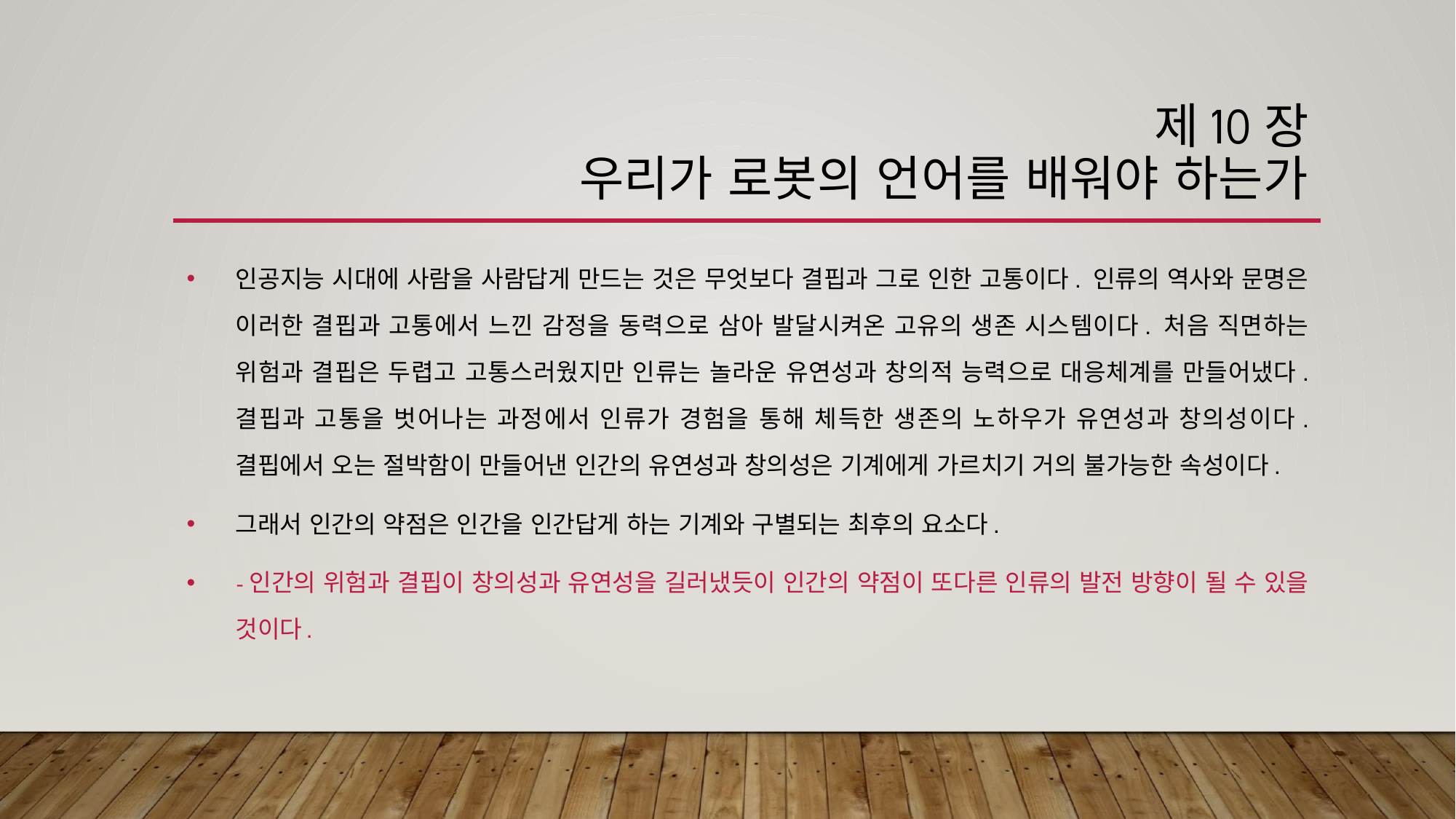

# 제10장 우리가 로봇의 언어를 배워야 하는가
인공지능 시대에 사람을 사람답게 만드는 것은 무엇보다 결핍과 그로 인한 고통이다. 인류의 역사와 문명은 이러한 결핍과 고통에서 느낀 감정을 동력으로 삼아 발달시켜온 고유의 생존 시스템이다. 처음 직면하는 위험과 결핍은 두렵고 고통스러웠지만 인류는 놀라운 유연성과 창의적 능력으로 대응체계를 만들어냈다. 결핍과 고통을 벗어나는 과정에서 인류가 경험을 통해 체득한 생존의 노하우가 유연성과 창의성이다. 결핍에서 오는 절박함이 만들어낸 인간의 유연성과 창의성은 기계에게 가르치기 거의 불가능한 속성이다.
그래서 인간의 약점은 인간을 인간답게 하는 기계와 구별되는 최후의 요소다.
-인간의 위험과 결핍이 창의성과 유연성을 길러냈듯이 인간의 약점이 또다른 인류의 발전 방향이 될 수 있을 것이다.